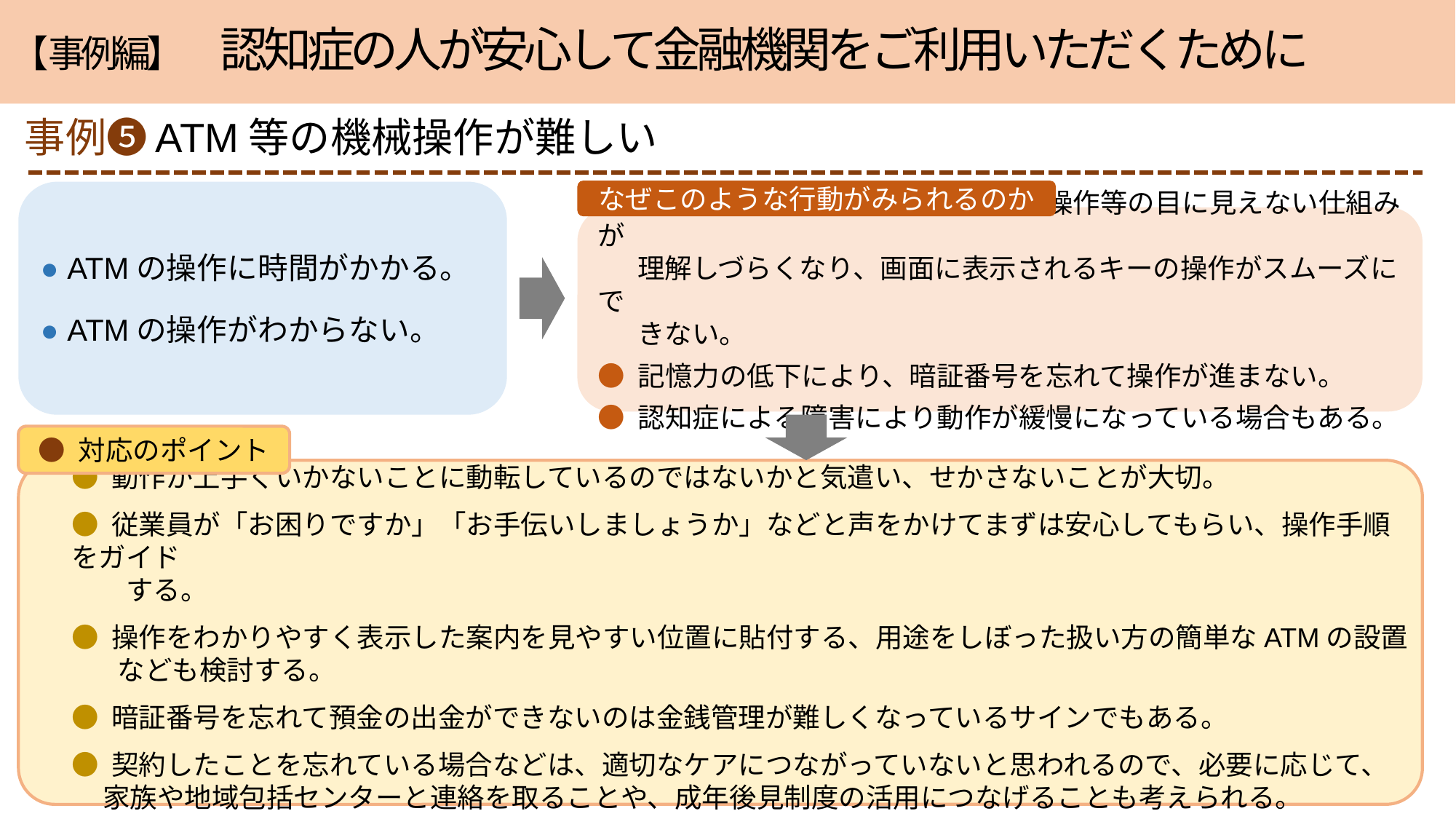

# 【事例編】　 認知症の人が安心して金融機関をご利用いただくために
事例➎
ATM等の機械操作が難しい
なぜこのような行動がみられるのか
● ATMの操作に時間がかかる。

● ATMの操作がわからない。
● 理解・判断力の低下により、機械操作等の目に見えない仕組みが
　  理解しづらくなり、画面に表示されるキーの操作がスムーズにで
　  きない。

● 記憶力の低下により、暗証番号を忘れて操作が進まない。

● 認知症による障害により動作が緩慢になっている場合もある。

● 対応のポイント

● 動作が上手くいかないことに動転しているのではないかと気遣い、せかさないことが大切。

● 従業員が「お困りですか」「お手伝いしましょうか」などと声をかけてまずは安心してもらい、操作手順をガイド
　　する。

● 操作をわかりやすく表示した案内を見やすい位置に貼付する、用途をしぼった扱い方の簡単なATMの設置
 　 なども検討する。

● 暗証番号を忘れて預金の出金ができないのは金銭管理が難しくなっているサインでもある。

● 契約したことを忘れている場合などは、適切なケアにつながっていないと思われるので、必要に応じて、
    家族や地域包括センターと連絡を取ることや、成年後見制度の活用につなげることも考えられる。